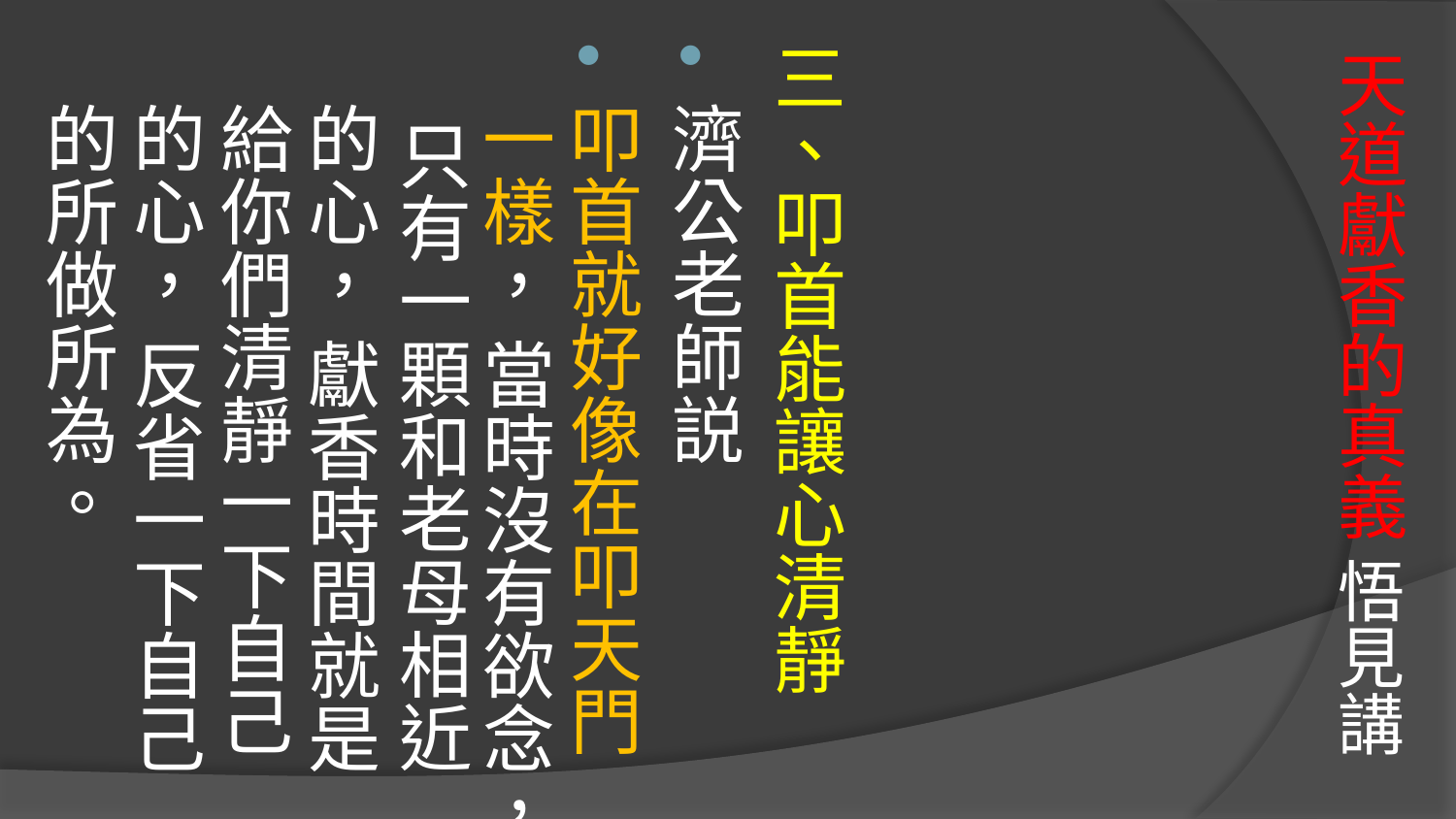

# 天道獻香的真義 悟見講
三、叩首能讓心清靜
濟公老師説
叩首就好像在叩天門一樣， 當時沒有欲念， 只有一顆和老母相近的心， 獻香時間就是給你們清靜一下自己的心， 反省一下自己的所做所為。